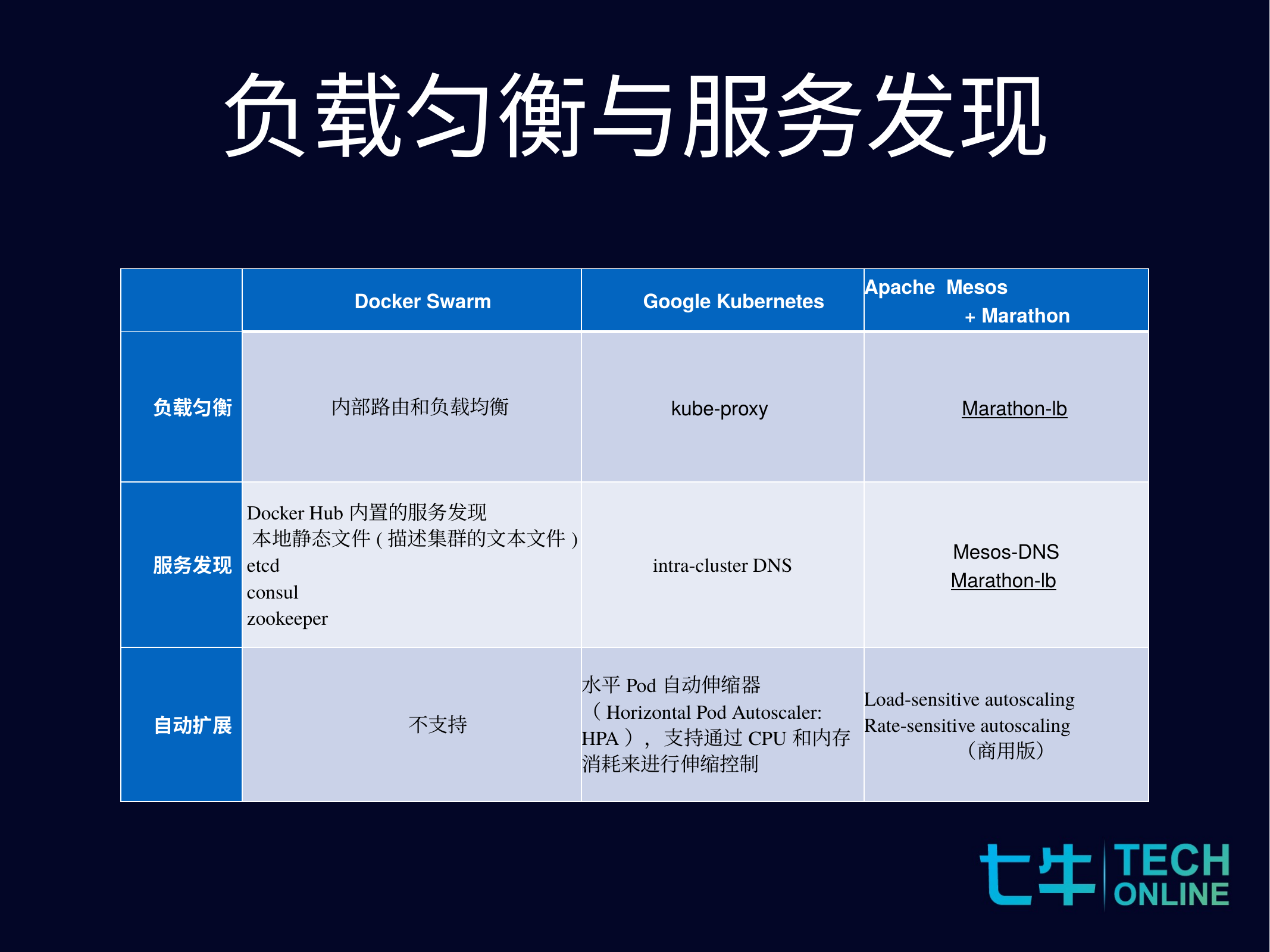

负载匀衡与服务发现
|  | Docker Swarm | Google Kubernetes | Apache Mesos + Marathon |
| --- | --- | --- | --- |
| 负载匀衡 | 内部路由和负载均衡 | kube-proxy | Marathon-lb |
| 服务发现 | Docker Hub内置的服务发现 本地静态文件(描述集群的文本文件) etcd consul zookeeper | intra-cluster DNS | Mesos-DNS Marathon-lb |
| 自动扩展 | 不支持 | 水平Pod自动伸缩器（Horizontal Pod Autoscaler: HPA），支持通过CPU和内存消耗来进行伸缩控制 | Load-sensitive autoscaling Rate-sensitive autoscaling （商用版） |